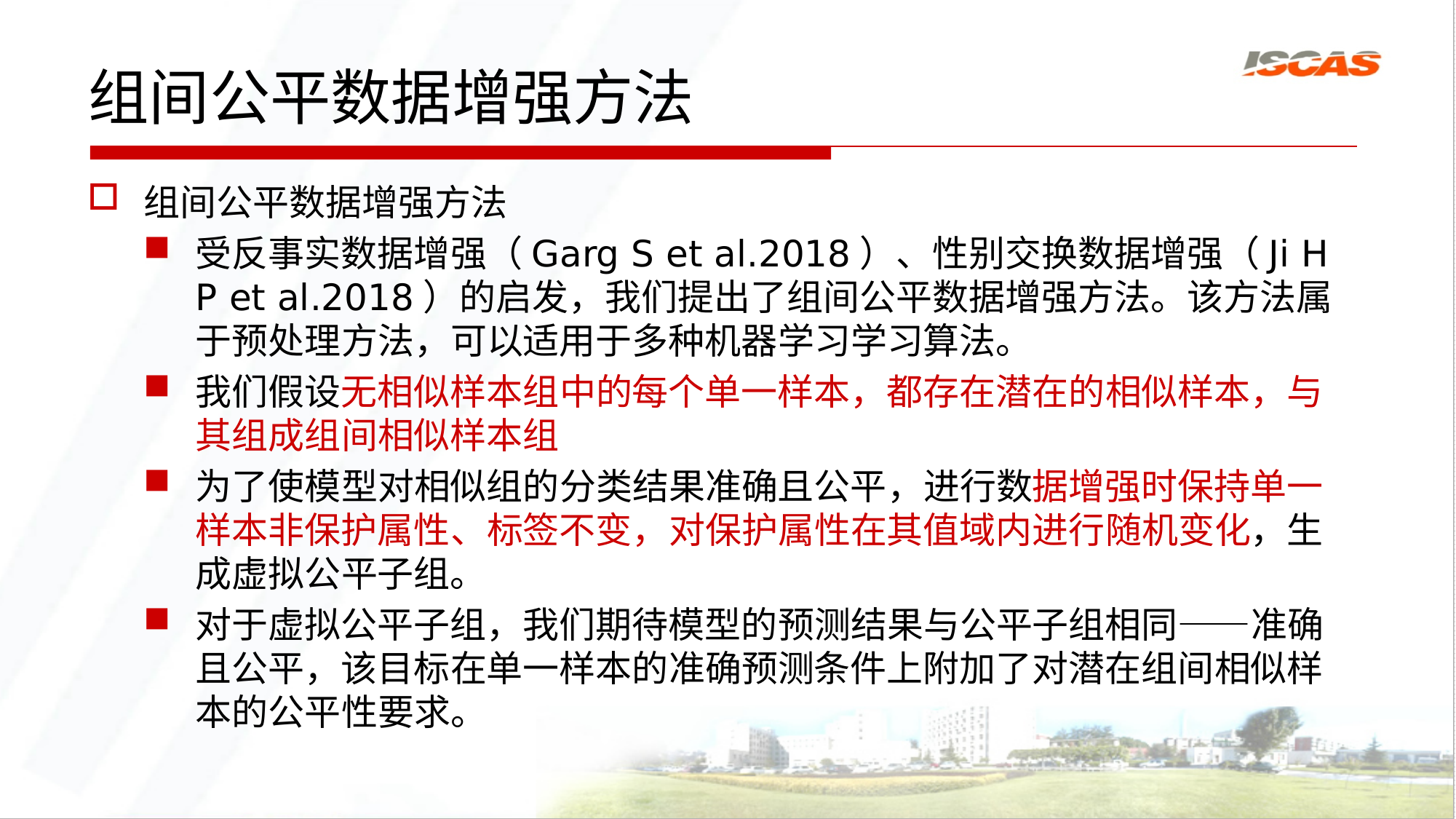

# 组间公平数据增强方法
组间公平数据增强方法
受反事实数据增强（Garg S et al.2018）、性别交换数据增强（Ji H P et al.2018）的启发，我们提出了组间公平数据增强方法。该方法属于预处理方法，可以适用于多种机器学习学习算法。
我们假设无相似样本组中的每个单一样本，都存在潜在的相似样本，与其组成组间相似样本组
为了使模型对相似组的分类结果准确且公平，进行数据增强时保持单一样本非保护属性、标签不变，对保护属性在其值域内进行随机变化，生成虚拟公平子组。
对于虚拟公平子组，我们期待模型的预测结果与公平子组相同——准确且公平，该目标在单一样本的准确预测条件上附加了对潜在组间相似样本的公平性要求。